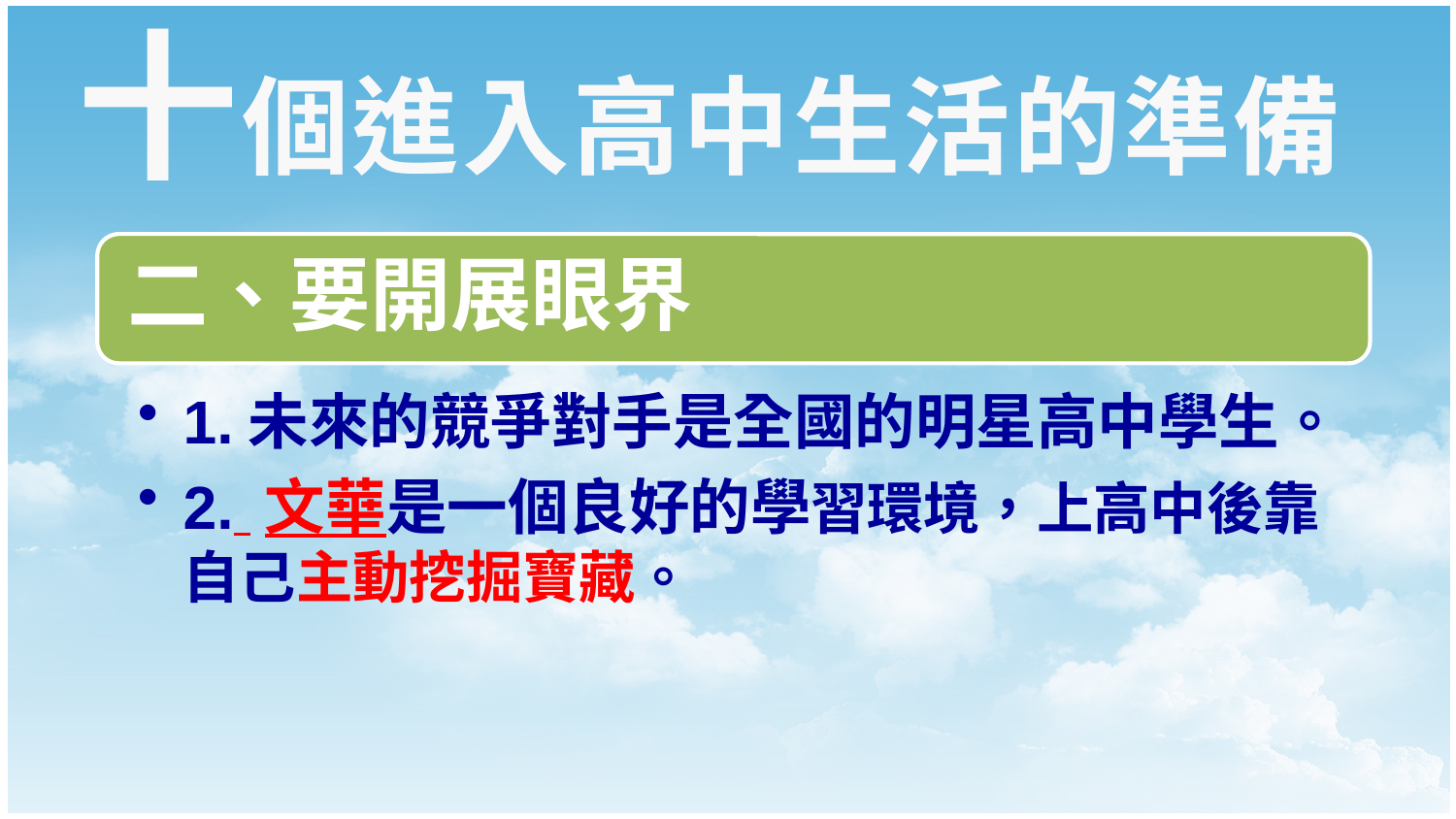

十個進入高中生活的準備
二、要開展眼界
1.未來的競爭對手是全國的明星高中學生。
2. 文華是一個良好的學習環境，上高中後靠 自己主動挖掘寶藏。